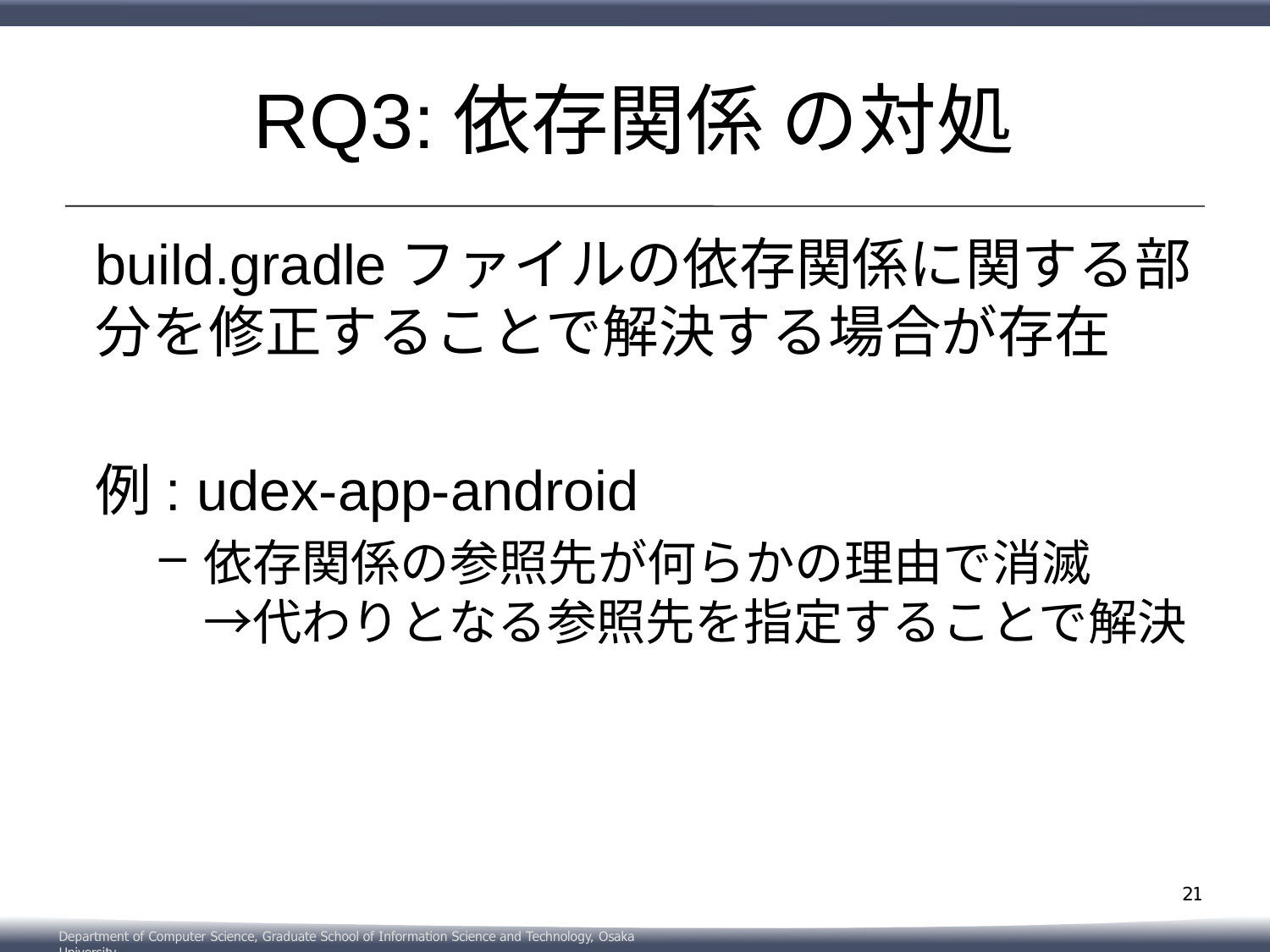

# RQ3:依存関係 の対処
build.gradleファイルの依存関係に関する部分を修正することで解決する場合が存在

例: udex-app-android
依存関係の参照先が何らかの理由で消滅
→代わりとなる参照先を指定することで解決

21